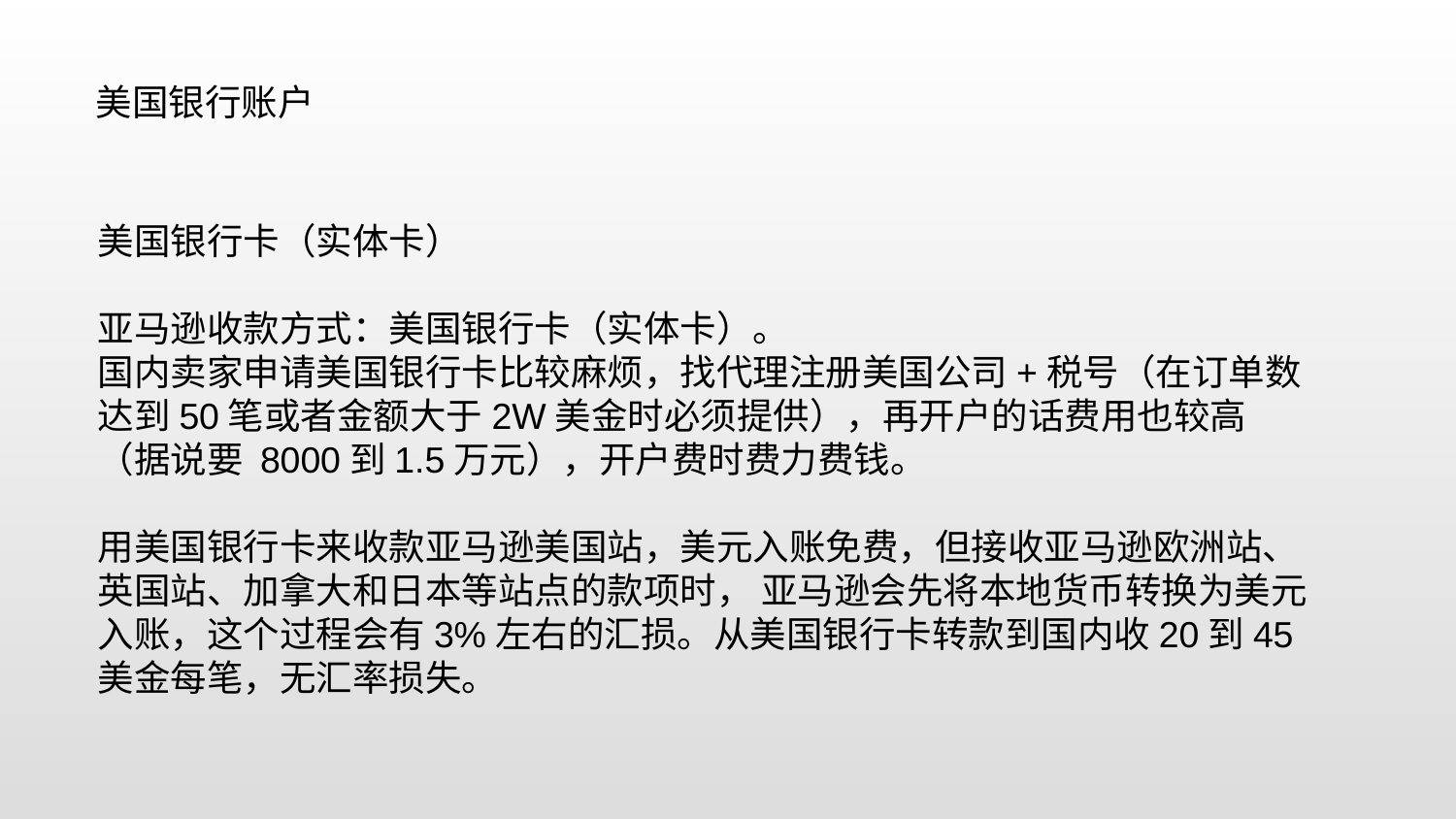

美国银行账户
美国银行卡（实体卡）

亚马逊收款方式：美国银行卡（实体卡）。
国内卖家申请美国银行卡比较麻烦，找代理注册美国公司+税号（在订单数达到50笔或者金额大于2W美金时必须提供），再开户的话费用也较高（据说要 8000到1.5万元），开户费时费力费钱。

用美国银行卡来收款亚马逊美国站，美元入账免费，但接收亚马逊欧洲站、英国站、加拿大和日本等站点的款项时， 亚马逊会先将本地货币转换为美元入账，这个过程会有3%左右的汇损。从美国银行卡转款到国内收20到45美金每笔，无汇率损失。